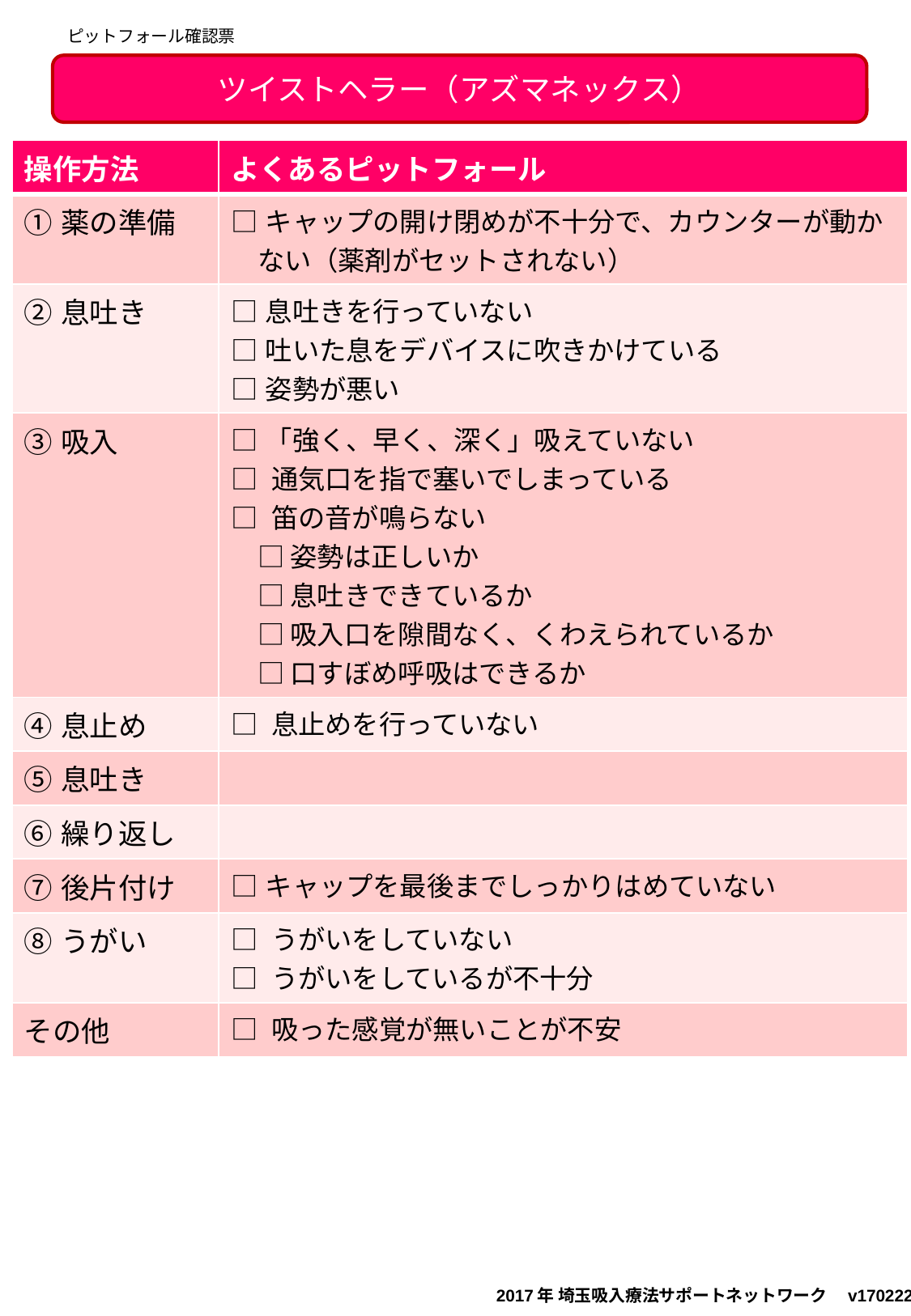

ピットフォール確認票
ツイストヘラー（アズマネックス）
| 操作方法 | よくあるピットフォール |
| --- | --- |
| ①薬の準備 | □キャップの開け閉めが不十分で、カウンターが動か 　ない（薬剤がセットされない） |
| ②息吐き | □息吐きを行っていない □吐いた息をデバイスに吹きかけている □姿勢が悪い |
| ③吸入 | □「強く、早く、深く」吸えていない □ 通気口を指で塞いでしまっている □ 笛の音が鳴らない 　□ 姿勢は正しいか 　□ 息吐きできているか 　□ 吸入口を隙間なく、くわえられているか 　□ 口すぼめ呼吸はできるか |
| ④息止め | □ 息止めを行っていない |
| ⑤息吐き |  |
| ⑥繰り返し |  |
| ⑦後片付け | □キャップを最後までしっかりはめていない |
| ⑧うがい | □ うがいをしていない □ うがいをしているが不十分 |
| その他 | □ 吸った感覚が無いことが不安 |
2017年 埼玉吸入療法サポートネットワーク　v170222